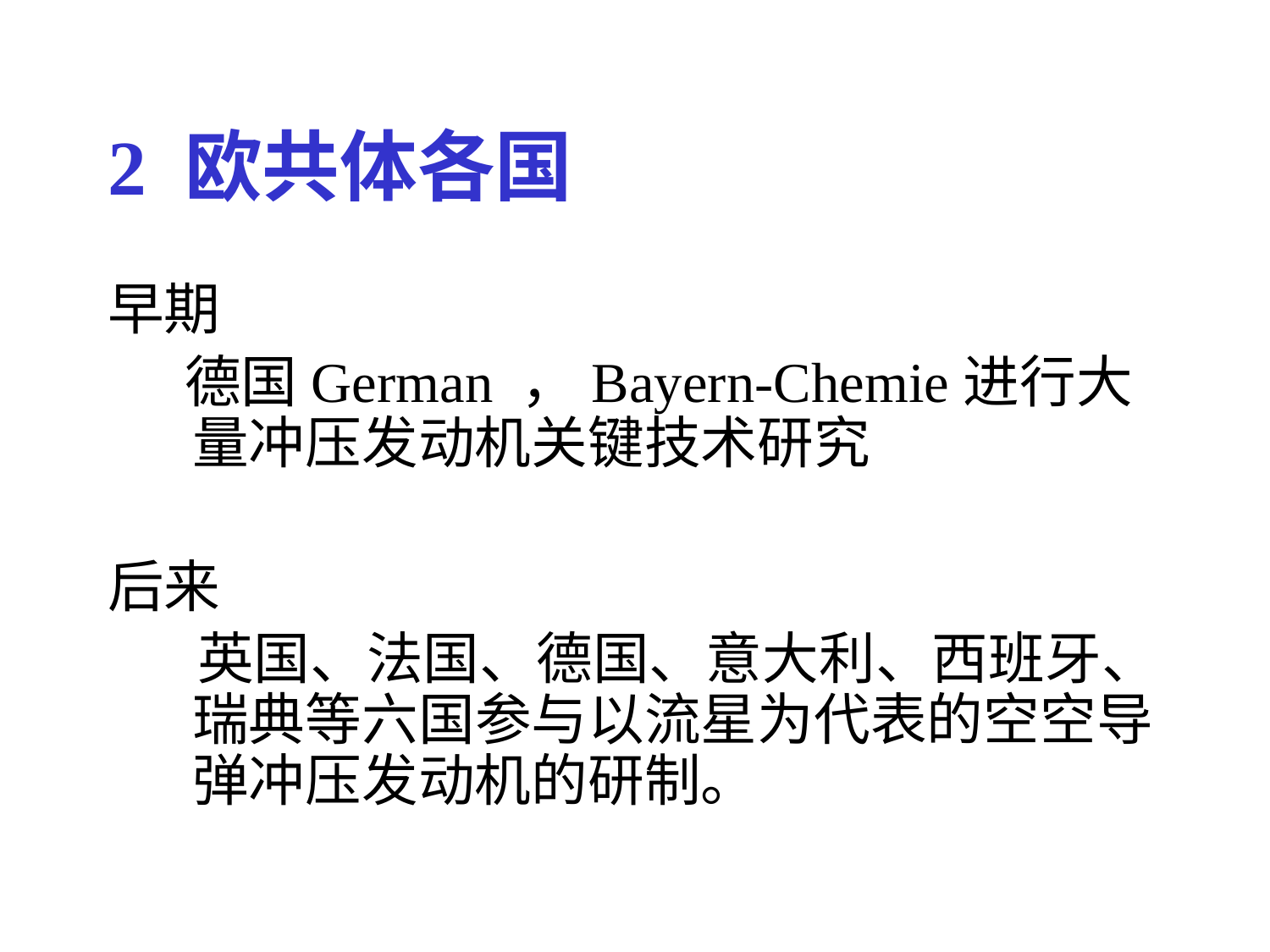

# 2 欧共体各国
早期
     德国German ，Bayern-Chemie进行大量冲压发动机关键技术研究

后来
      英国、法国、德国、意大利、西班牙、瑞典等六国参与以流星为代表的空空导弹冲压发动机的研制。